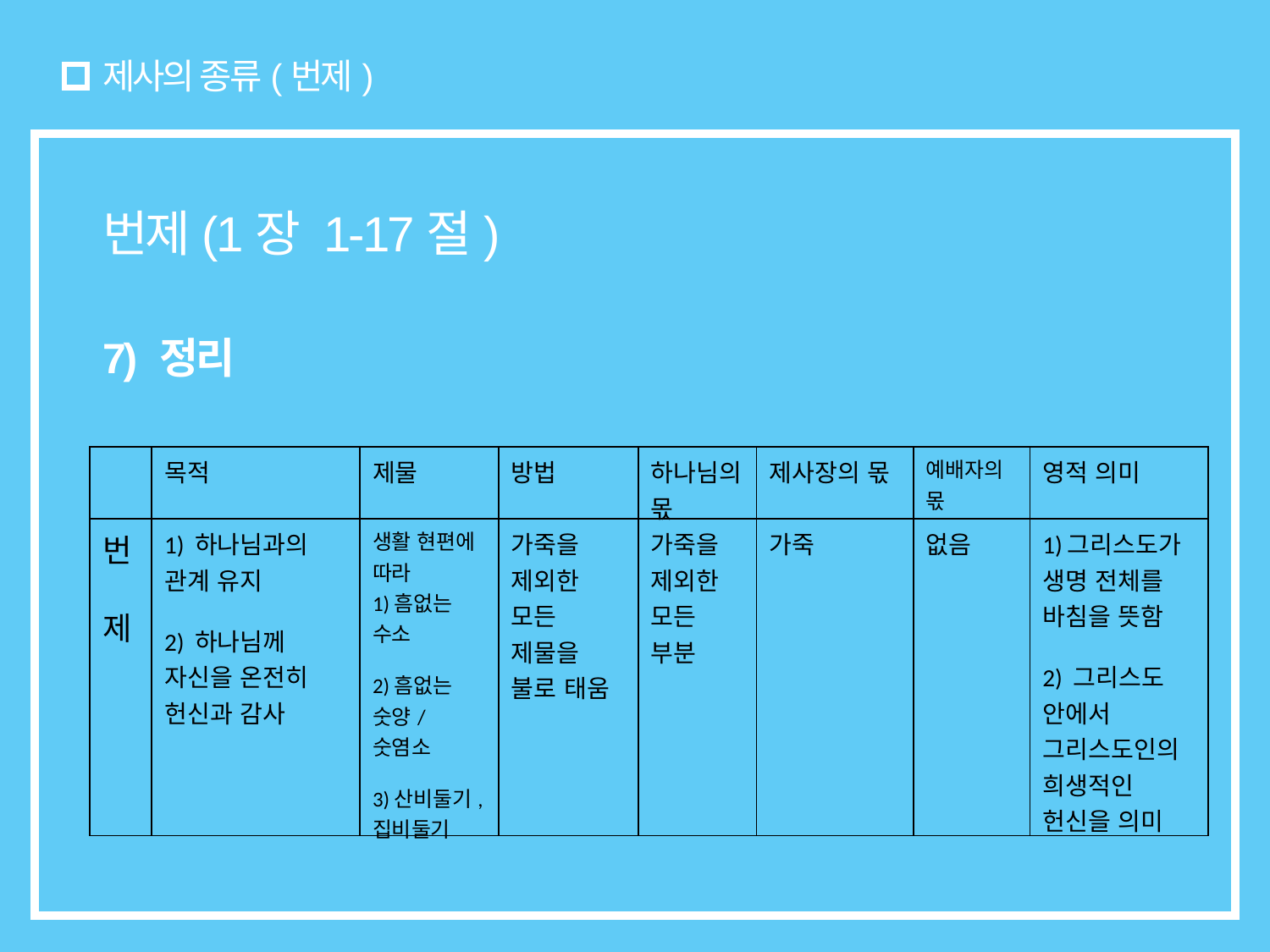

# 제사의 종류(번제)

번제(1장 1-17절)
7) 정리

|  | 목적 | 제물 | 방법 | 하나님의 몫 | 제사장의 몫 | 예배자의 몫 | 영적 의미 |
| --- | --- | --- | --- | --- | --- | --- | --- |
| 번 제 | 1) 하나님과의 관계 유지 2) 하나님께 자신을 온전히 헌신과 감사 | 생활 현편에 따라 1)흠없는 수소 2)흠없는 숫양/숫염소 3)산비둘기, 집비둘기 | 가죽을 제외한 모든 제물을 불로 태움 | 가죽을 제외한 모든 부분 | 가죽 | 없음 | 1)그리스도가 생명 전체를 바침을 뜻함 2) 그리스도 안에서 그리스도인의 희생적인 헌신을 의미 |